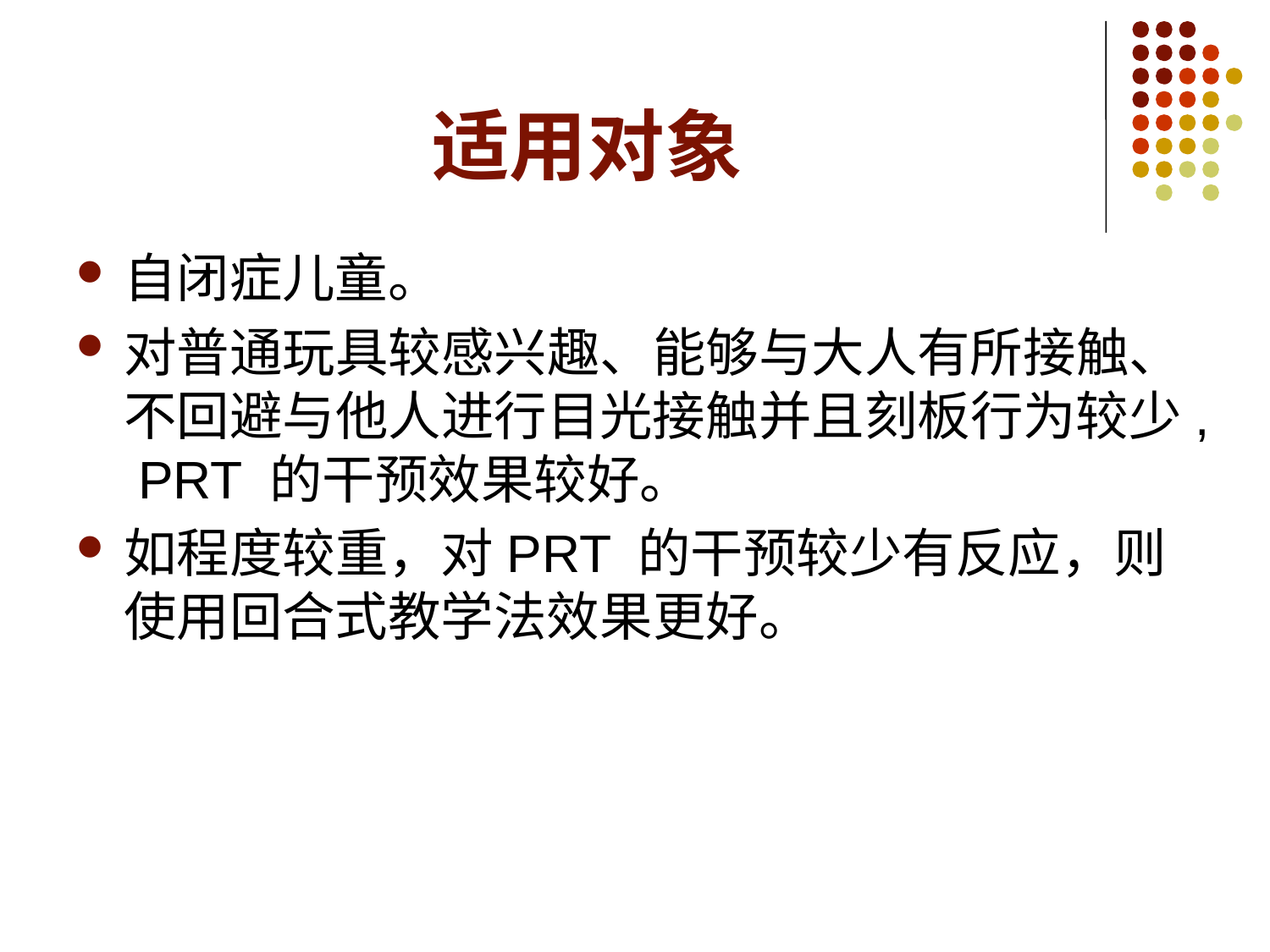

# 适用对象
自闭症儿童。
对普通玩具较感兴趣、能够与大人有所接触、不回避与他人进行目光接触并且刻板行为较少, PRT 的干预效果较好。
如程度较重，对PRT 的干预较少有反应，则使用回合式教学法效果更好。